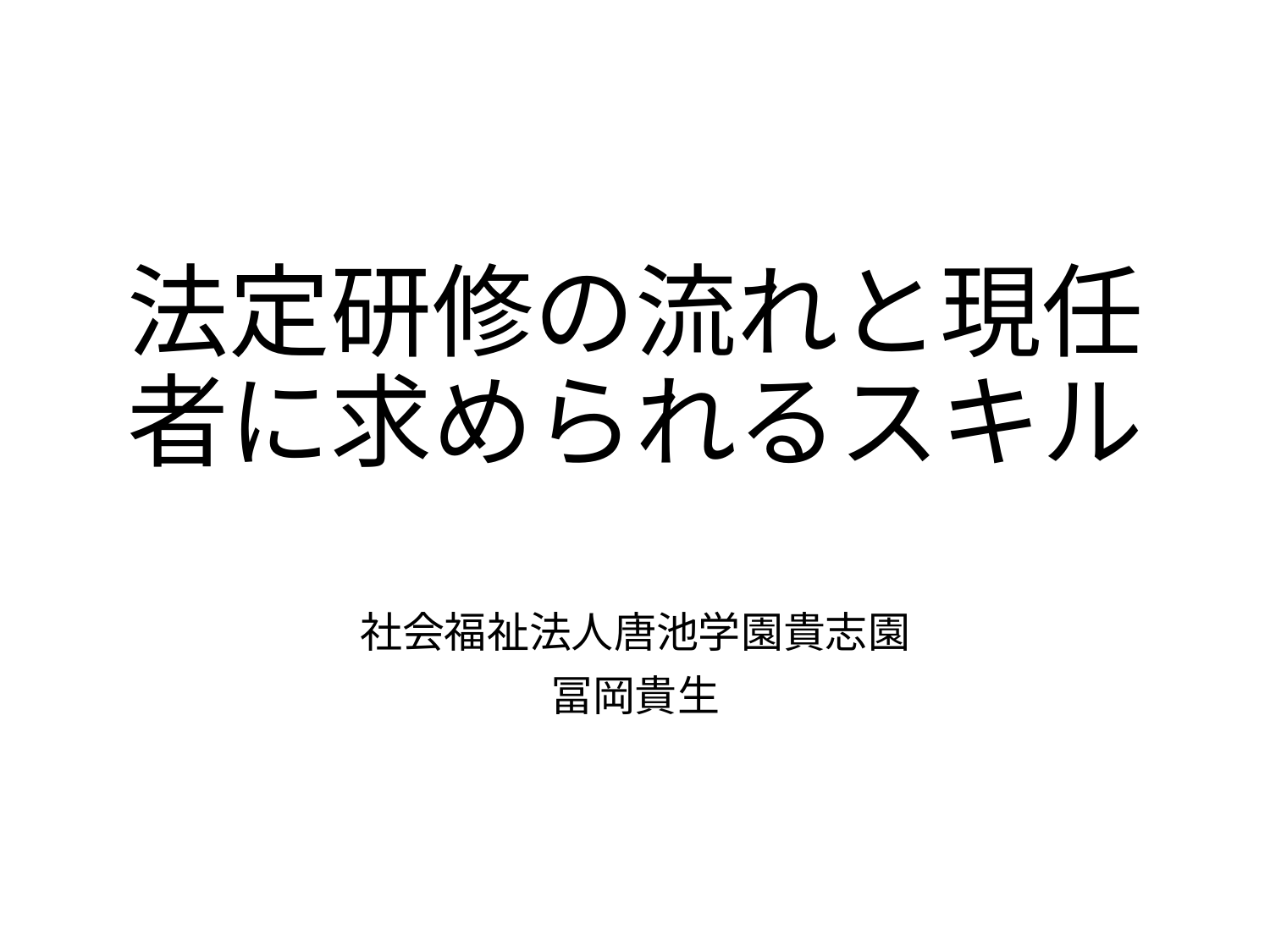

# 法定研修の流れと現任者に求められるスキル
社会福祉法人唐池学園貴志園
冨岡貴生